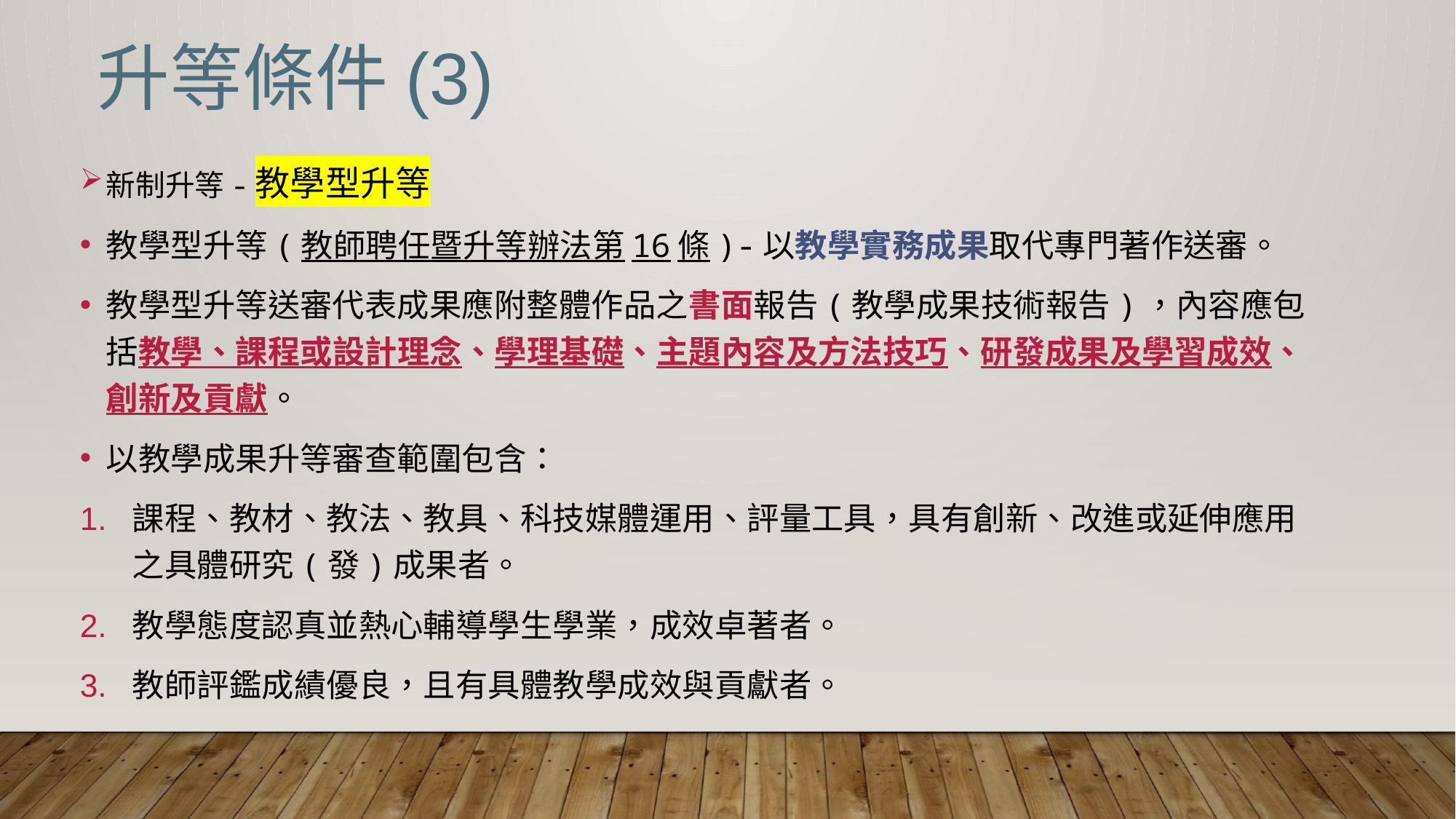

# 升等條件(3)
新制升等-教學型升等
教學型升等(教師聘任暨升等辦法第16條)-以教學實務成果取代專門著作送審。
教學型升等送審代表成果應附整體作品之書面報告(教學成果技術報告)，內容應包括教學、課程或設計理念、學理基礎、主題內容及方法技巧、研發成果及學習成效、創新及貢獻。
以教學成果升等審查範圍包含：
課程、教材、教法、教具、科技媒體運用、評量工具，具有創新、改進或延伸應用之具體研究(發)成果者。
教學態度認真並熱心輔導學生學業，成效卓著者。
教師評鑑成績優良，且有具體教學成效與貢獻者。